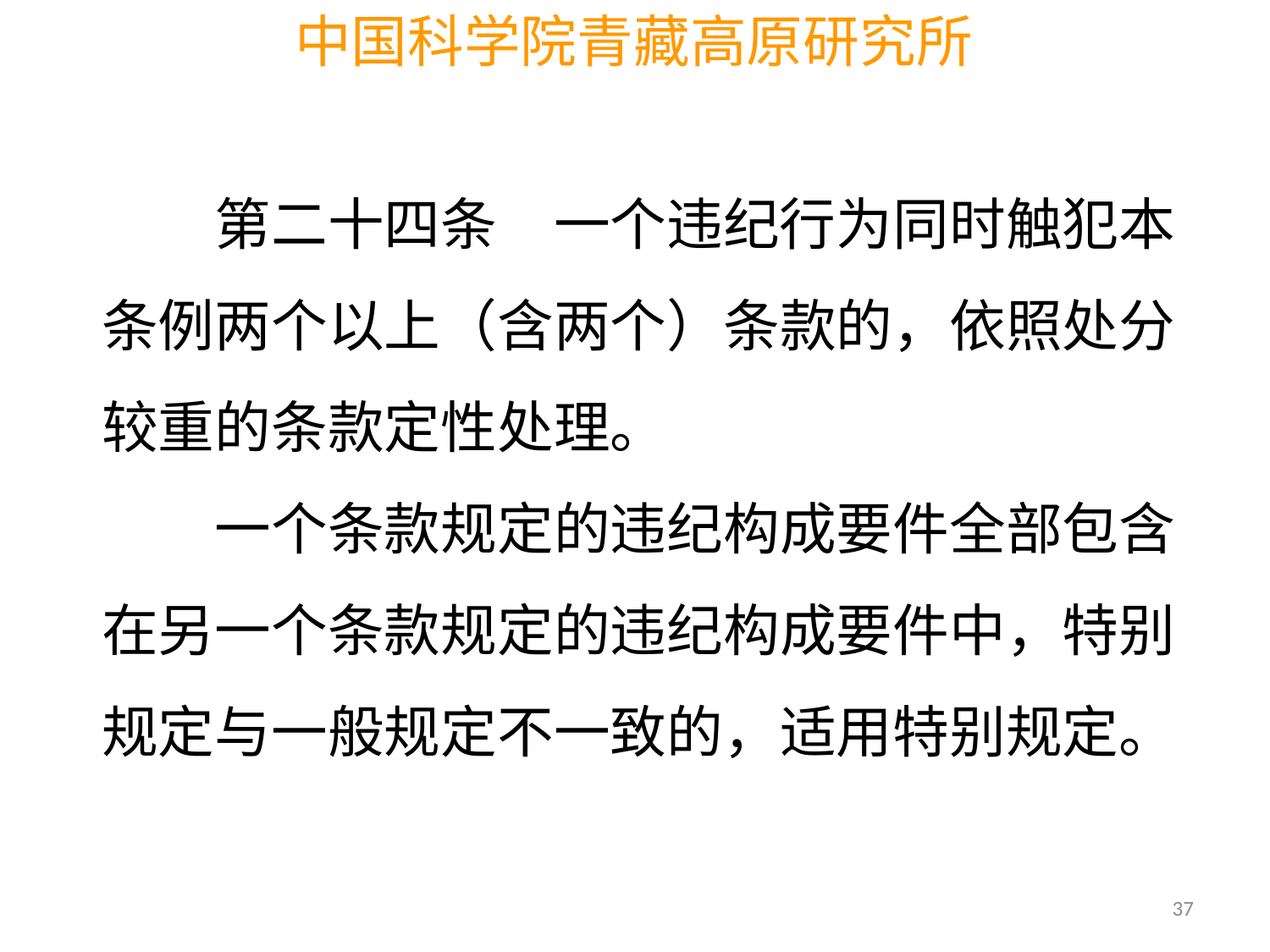

第二十四条　一个违纪行为同时触犯本条例两个以上（含两个）条款的，依照处分较重的条款定性处理。
　　一个条款规定的违纪构成要件全部包含在另一个条款规定的违纪构成要件中，特别规定与一般规定不一致的，适用特别规定。
37